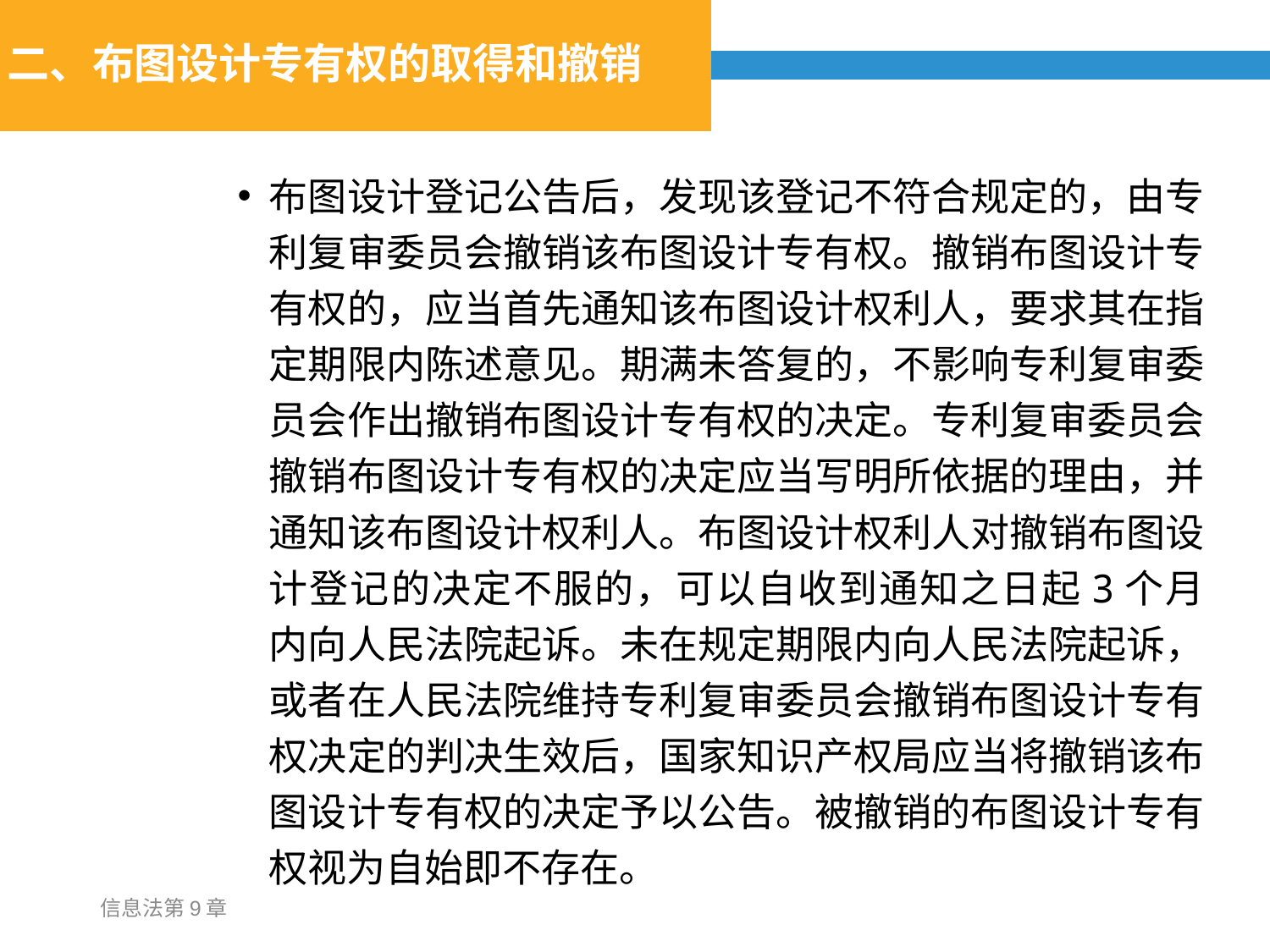

# 二、布图设计专有权的取得和撤销
布图设计登记公告后，发现该登记不符合规定的，由专利复审委员会撤销该布图设计专有权。撤销布图设计专有权的，应当首先通知该布图设计权利人，要求其在指定期限内陈述意见。期满未答复的，不影响专利复审委员会作出撤销布图设计专有权的决定。专利复审委员会撤销布图设计专有权的决定应当写明所依据的理由，并通知该布图设计权利人。布图设计权利人对撤销布图设计登记的决定不服的，可以自收到通知之日起3个月内向人民法院起诉。未在规定期限内向人民法院起诉，或者在人民法院维持专利复审委员会撤销布图设计专有权决定的判决生效后，国家知识产权局应当将撤销该布图设计专有权的决定予以公告。被撤销的布图设计专有权视为自始即不存在。

信息法第9章